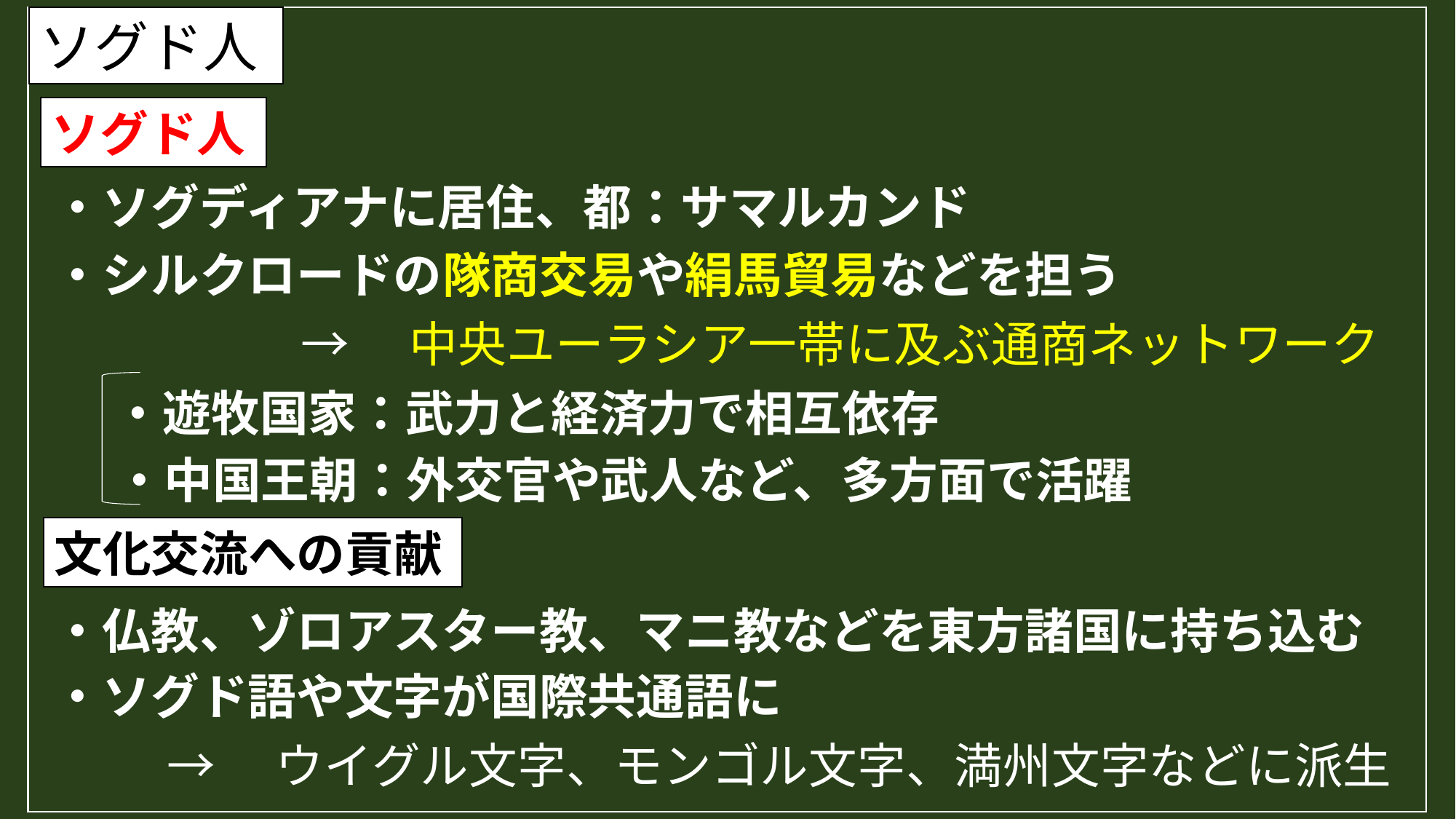

ソグド人
ソグド人
・ソグディアナに居住、都：サマルカンド
・シルクロードの隊商交易や絹馬貿易などを担う
→　中央ユーラシア一帯に及ぶ通商ネットワーク

・遊牧国家：武力と経済力で相互依存
・中国王朝：外交官や武人など、多方面で活躍
文化交流への貢献
・仏教、ゾロアスター教、マニ教などを東方諸国に持ち込む
・ソグド語や文字が国際共通語に
→　ウイグル文字、モンゴル文字、満州文字などに派生